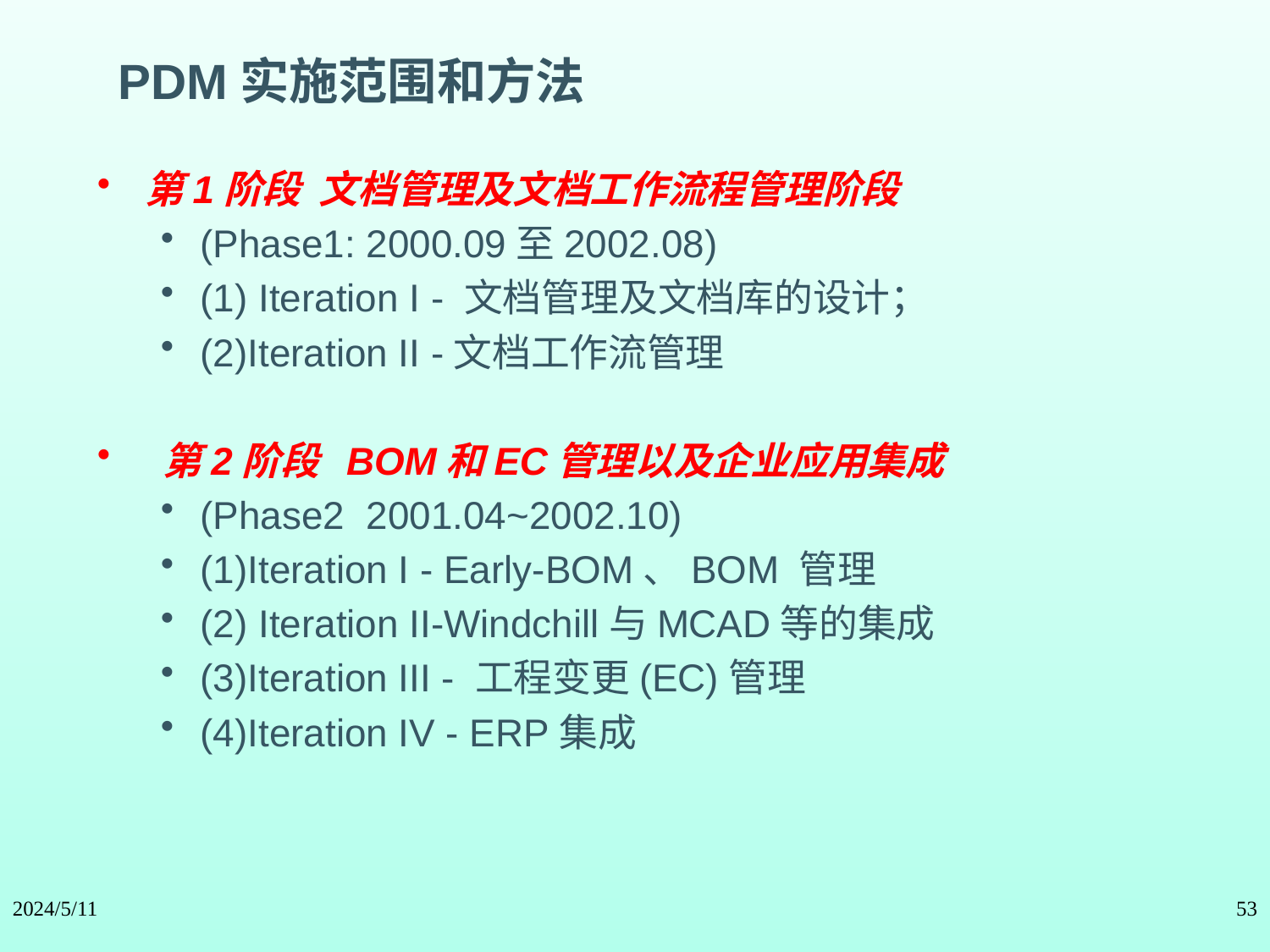

PDM实施范围和方法
第1阶段  文档管理及文档工作流程管理阶段
(Phase1: 2000.09至2002.08)
(1) Iteration I - 文档管理及文档库的设计；
(2)Iteration II -文档工作流管理

 第2阶段  BOM和EC管理以及企业应用集成
(Phase2  2001.04~2002.10)
(1)Iteration I - Early-BOM、BOM 管理
(2) Iteration II-Windchill与MCAD等的集成
(3)Iteration III - 工程变更(EC)管理
(4)Iteration IV - ERP集成
2024/5/11
53